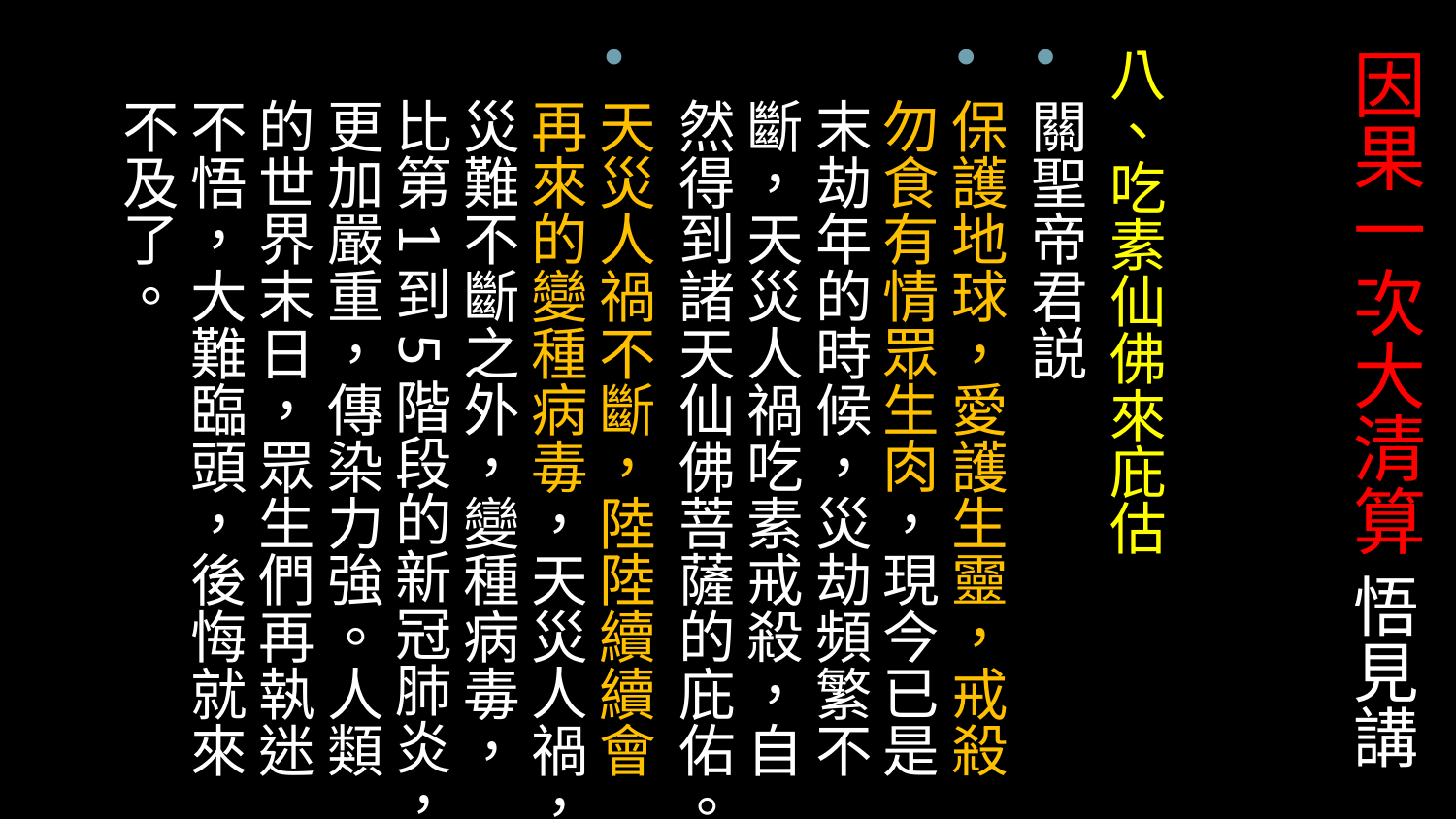

# 因果一次大清算 悟見講
八、吃素仙佛來庇估
關聖帝君説
保護地球，愛護生靈，戒殺勿食有情眾生肉，現今已是末劫年的時候，災劫頻繁不斷，天災人禍吃素戒殺，自然得到諸天仙佛菩薩的庇佑。
天災人禍不斷，陸陸續續會再來的變種病毒，天災人禍，災難不斷之外，變種病毒，比第1到5階段的新冠肺炎，更加嚴重，傳染力強。人類的世界末日，眾生們再執迷不悟，大難臨頭，後悔就來不及了。